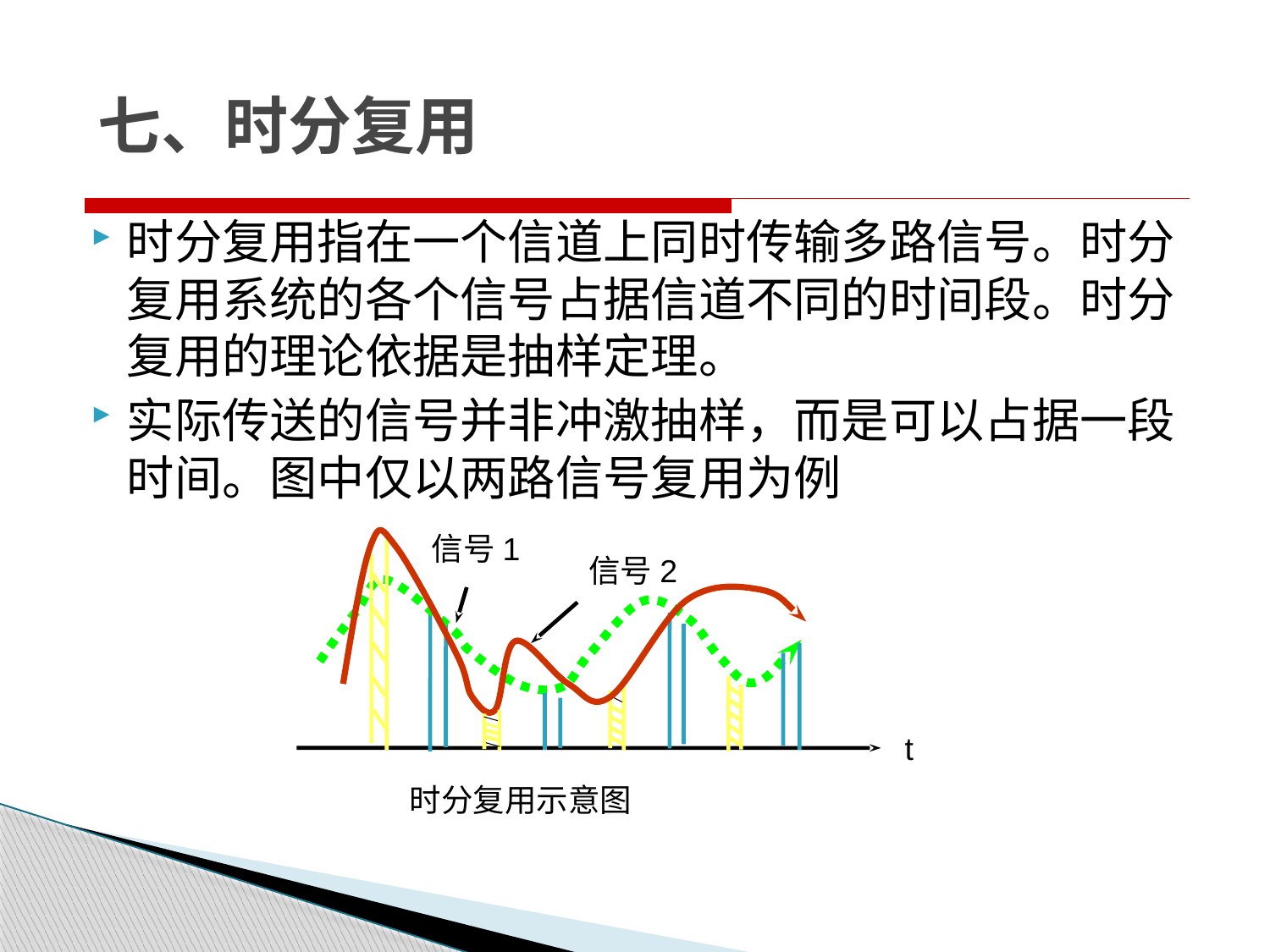

七、时分复用

时分复用指在一个信道上同时传输多路信号。时分复用系统的各个信号占据信道不同的时间段。时分复用的理论依据是抽样定理。
实际传送的信号并非冲激抽样，而是可以占据一段时间。图中仅以两路信号复用为例
信号1

信号2

t

时分复用示意图